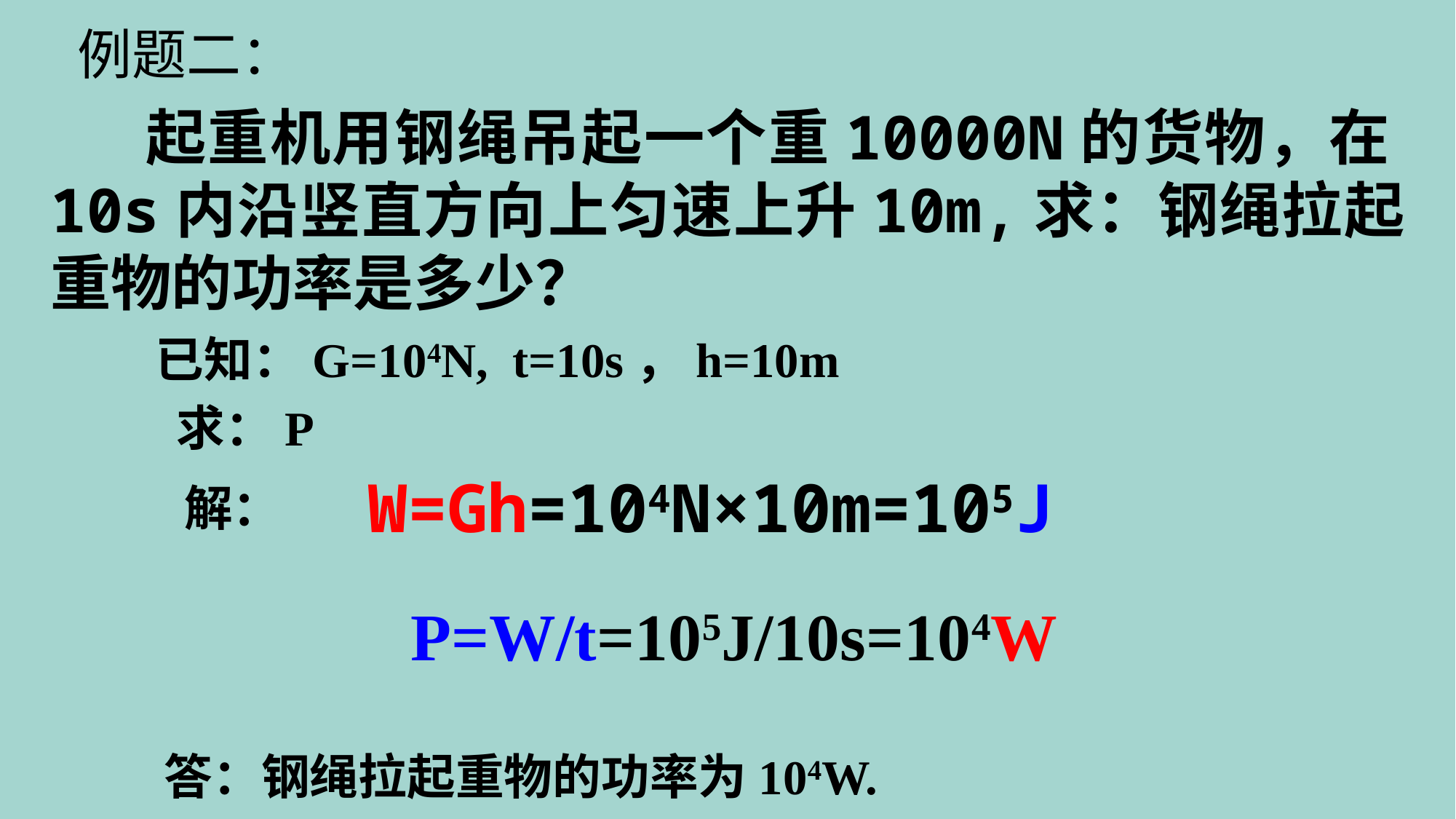

例题二：
   起重机用钢绳吊起一个重10000N的货物，在10s内沿竖直方向上匀速上升10m,求：钢绳拉起重物的功率是多少？
已知：G=104N,  t=10s，h=10m
求：P
W=Gh=104N×10m=105J
解：
P=W/t=105J/10s=104W
答：钢绳拉起重物的功率为104W.